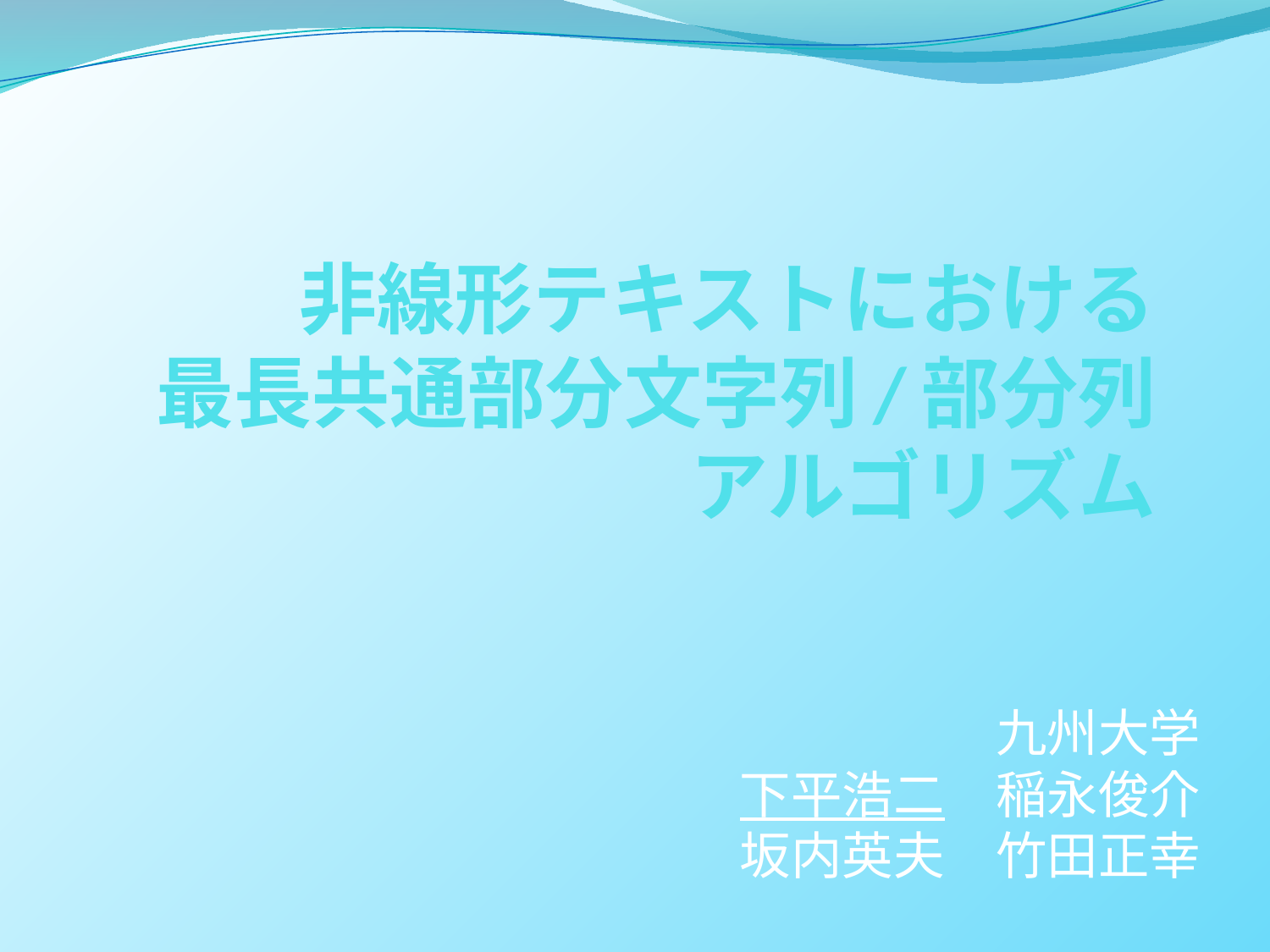

# 非線形テキストにおける 最長共通部分文字列/部分列 アルゴリズム
九州大学
　　下平浩二　稲永俊介
坂内英夫　竹田正幸